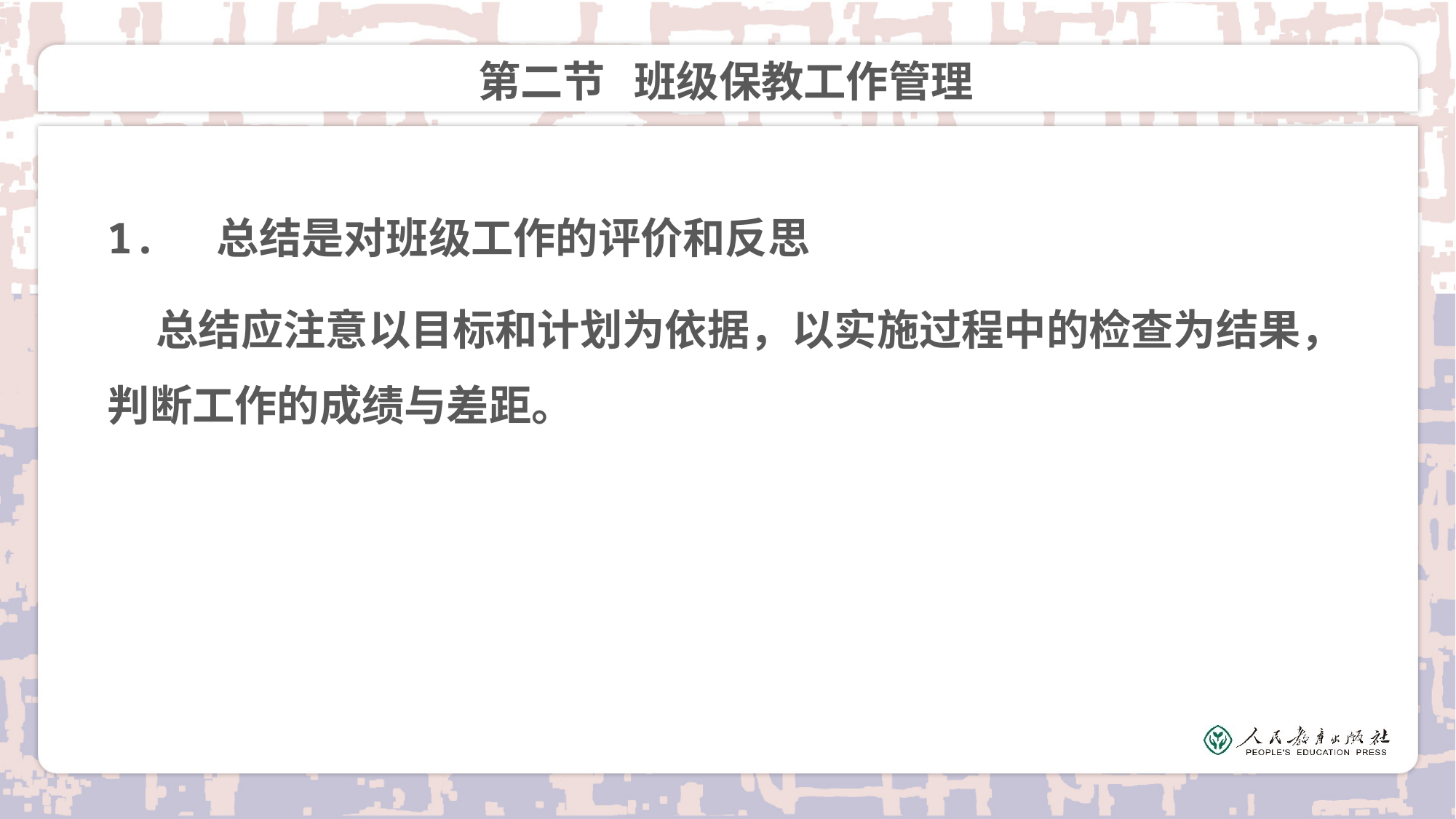

# 第二节   班级保教工作管理
1.	总结是对班级工作的评价和反思
    总结应注意以目标和计划为依据，以实施过程中的检查为结果，判断工作的成绩与差距。